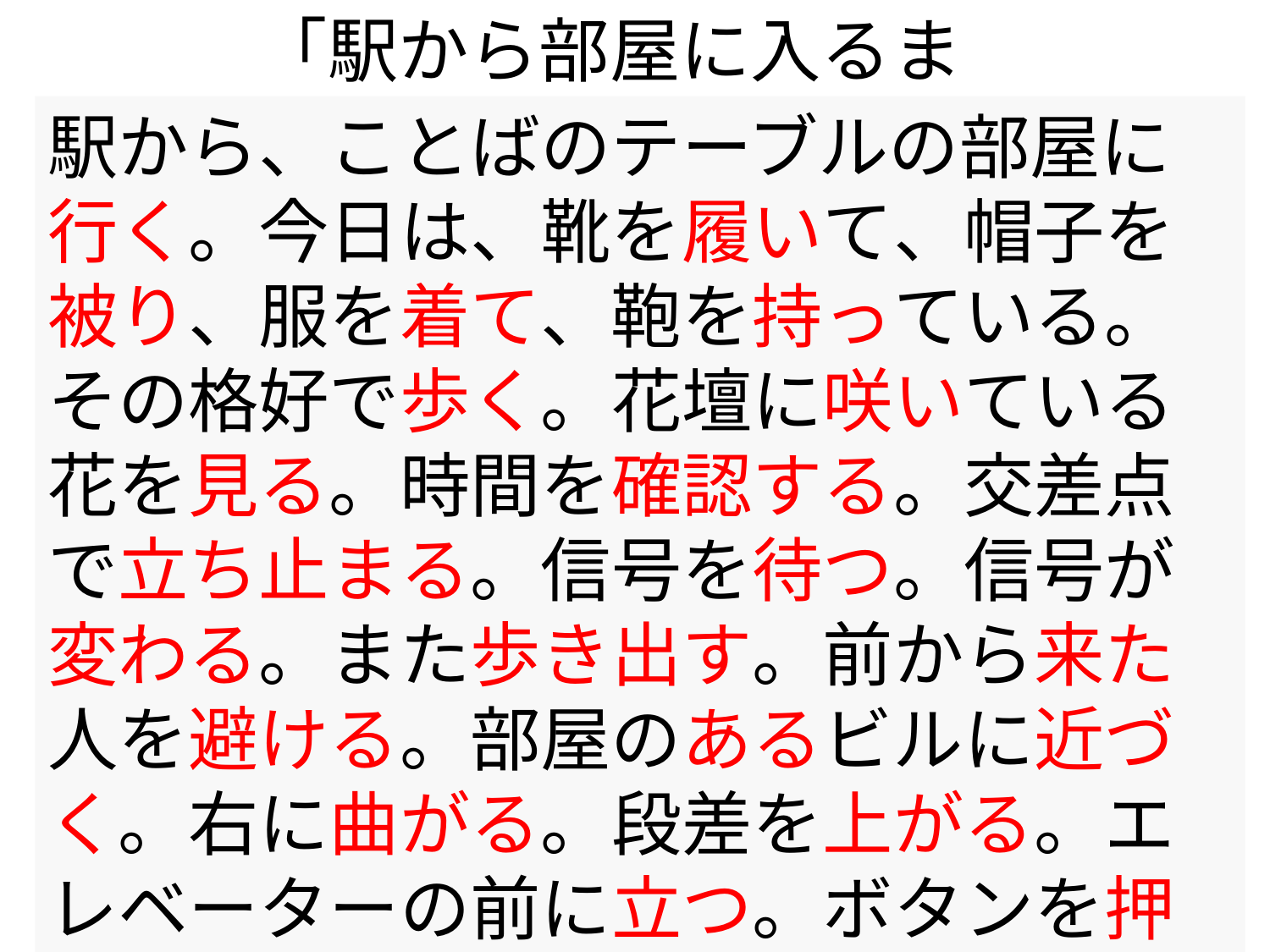

「駅から部屋に入るまで」
駅から、ことばのテーブルの部屋に行く。今日は、靴を履いて、帽子を被り、服を着て、鞄を持っている。その格好で歩く。花壇に咲いている花を見る。時間を確認する。交差点で立ち止まる。信号を待つ。信号が変わる。また歩き出す。前から来た人を避ける。部屋のあるビルに近づく。右に曲がる。段差を上がる。エレベーターの前に立つ。ボタンを押す。ドアが開く。中に入る・・・・・・・